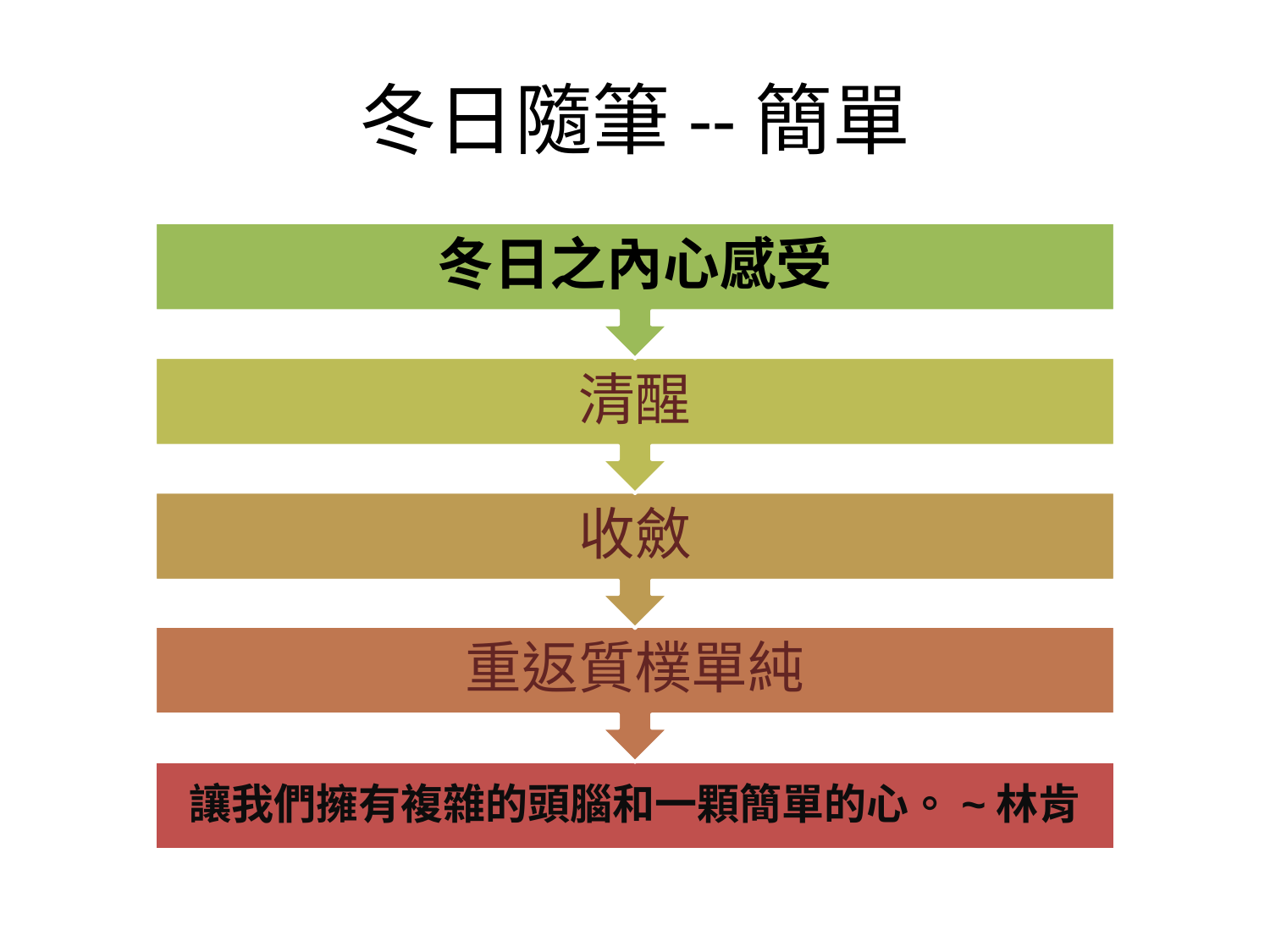

# 冬日隨筆--簡單
讓我們擁有複雜的頭腦和一顆簡單的心。~林肯
重返質樸單純
收斂
清醒
冬日之內心感受